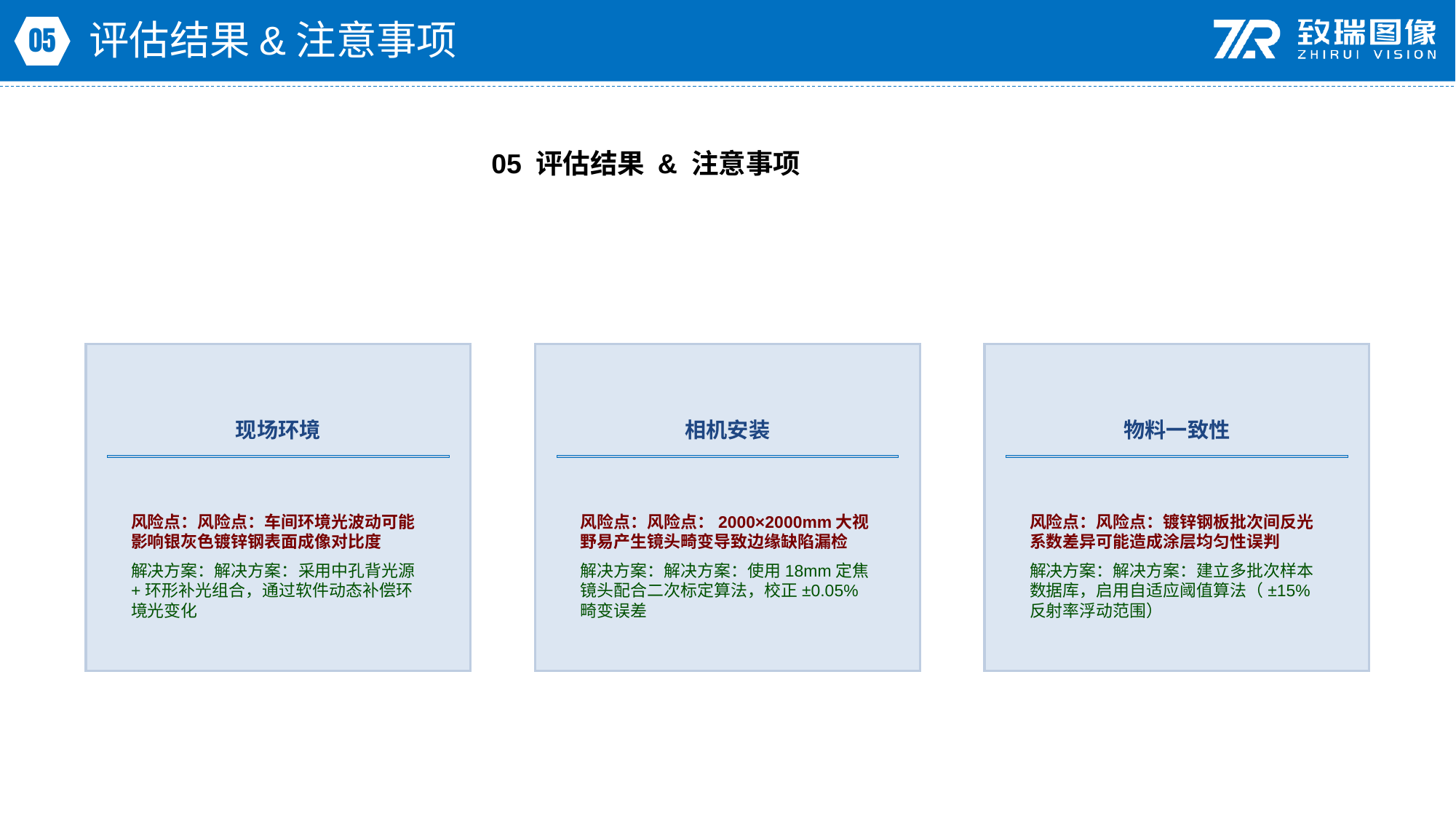

评估结果&注意事项
05

05 评估结果 & 注意事项

现场环境

相机安装

物料一致性

风险点：风险点：车间环境光波动可能影响银灰色镀锌钢表面成像对比度
解决方案：解决方案：采用中孔背光源+环形补光组合，通过软件动态补偿环境光变化

风险点：风险点：2000×2000mm大视野易产生镜头畸变导致边缘缺陷漏检
解决方案：解决方案：使用18mm定焦镜头配合二次标定算法，校正±0.05%畸变误差

风险点：风险点：镀锌钢板批次间反光系数差异可能造成涂层均匀性误判
解决方案：解决方案：建立多批次样本数据库，启用自适应阈值算法（±15%反射率浮动范围）